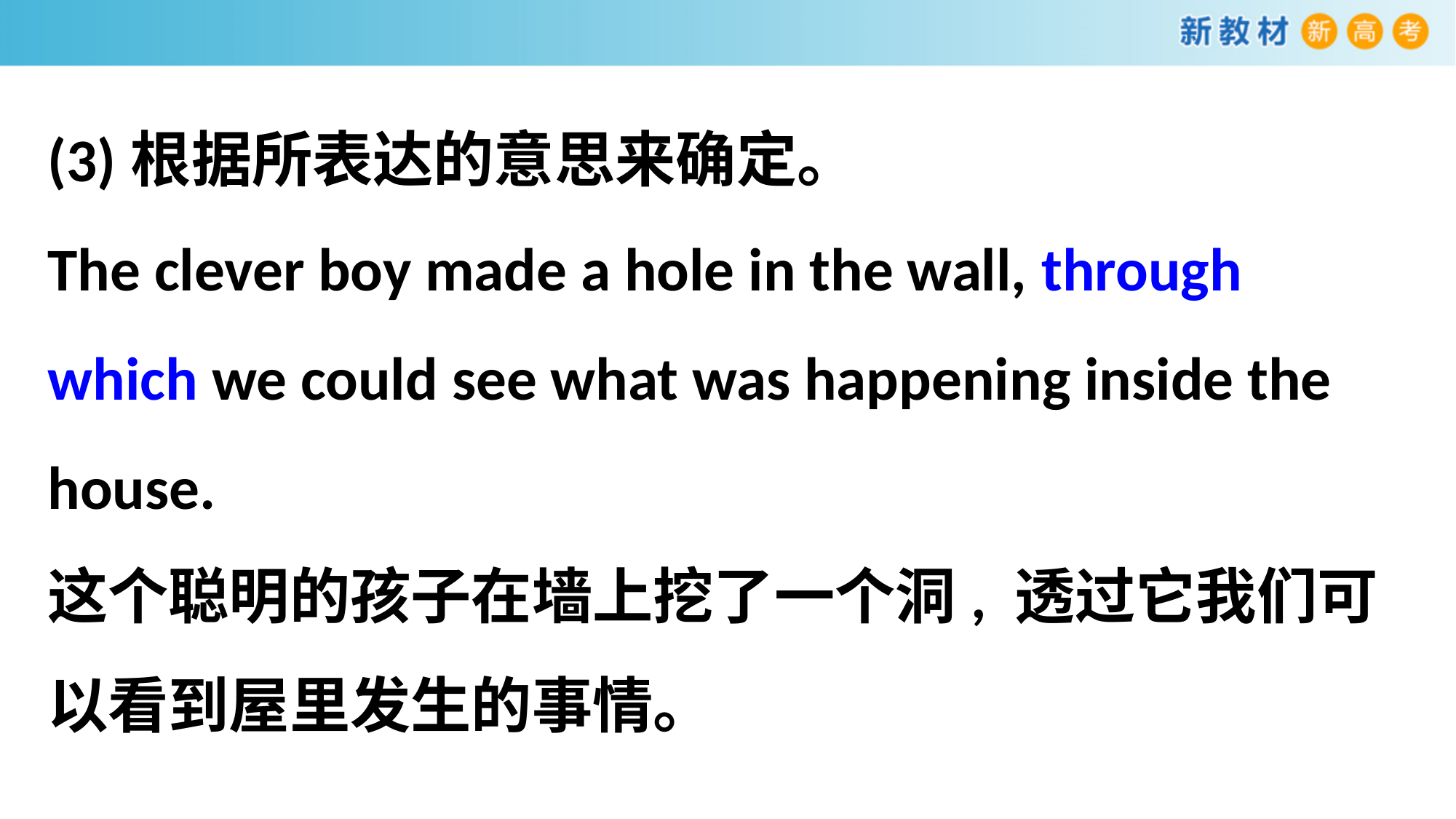

(3)根据所表达的意思来确定。
The clever boy made a hole in the wall, through which we could see what was happening inside the house.
这个聪明的孩子在墙上挖了一个洞, 透过它我们可以看到屋里发生的事情。